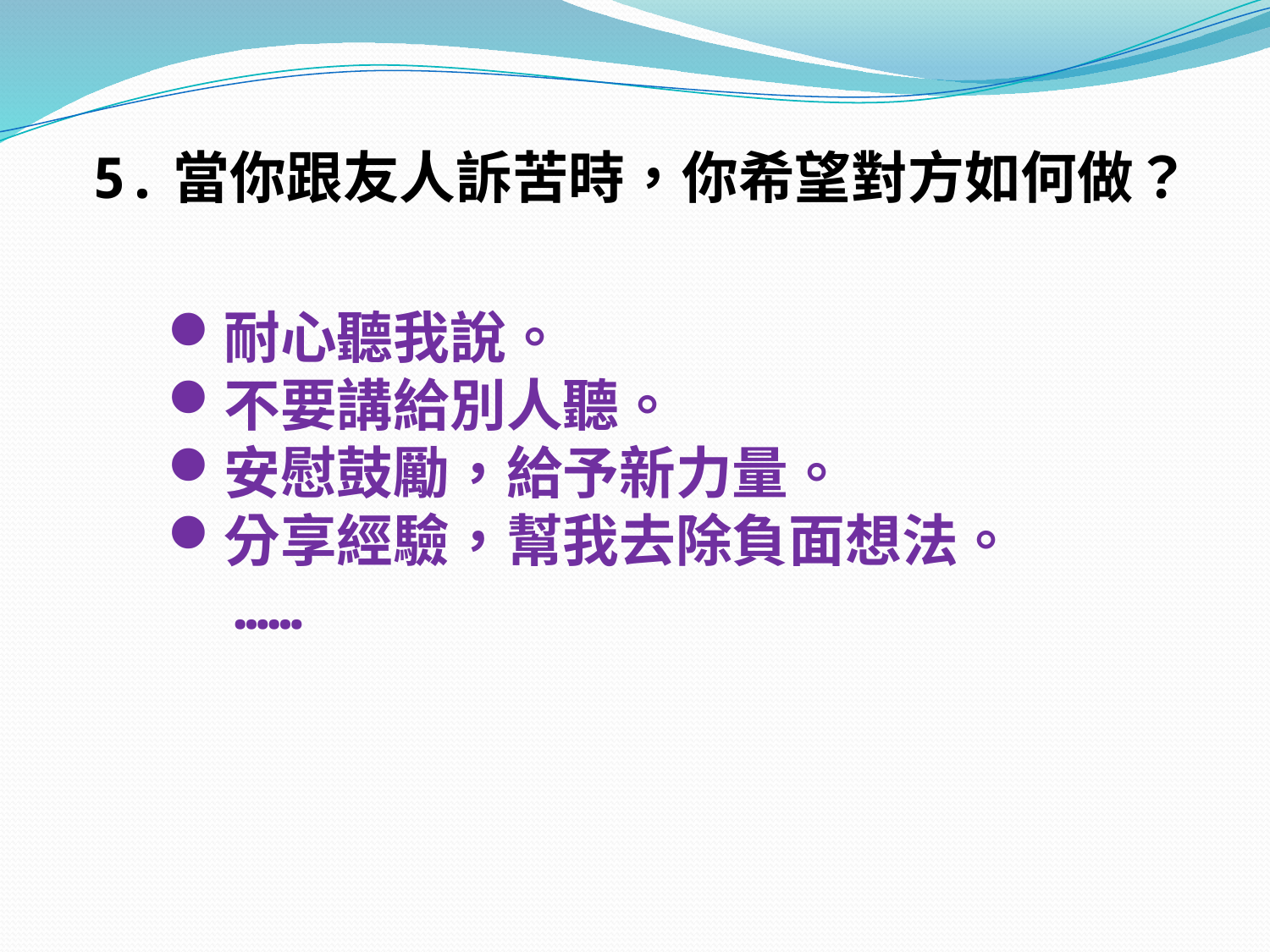

5.當你跟友人訴苦時，你希望對方如何做？
耐心聽我說。
不要講給別人聽。
安慰鼓勵，給予新力量。
分享經驗，幫我去除負面想法。
  ……